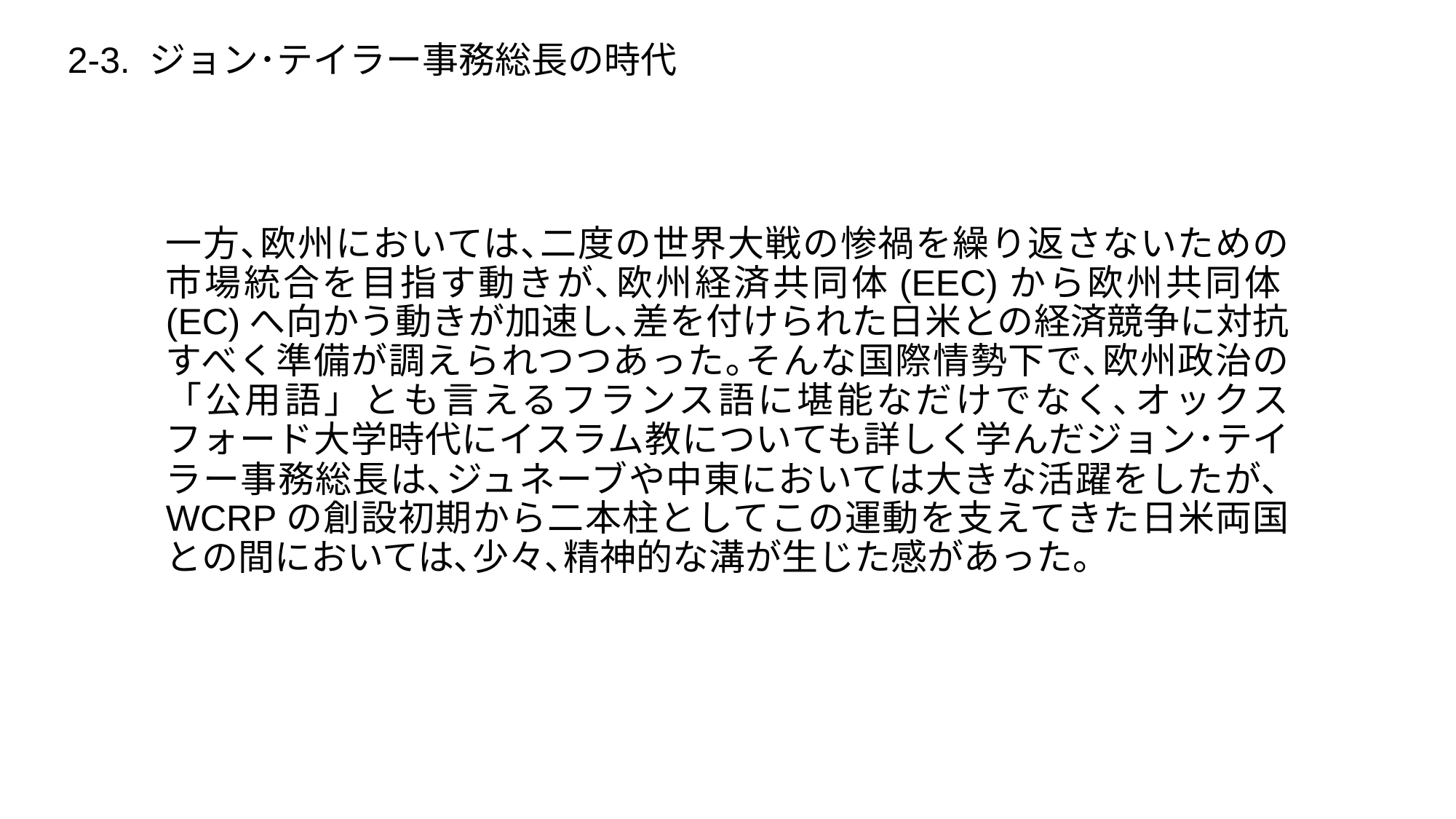

2-3. ジョン･テイラー事務総長の時代
一方､欧州においては､二度の世界大戦の惨禍を繰り返さないための市場統合を目指す動きが､欧州経済共同体(EEC)から欧州共同体(EC)へ向かう動きが加速し､差を付けられた日米との経済競争に対抗すべく準備が調えられつつあった｡そんな国際情勢下で､欧州政治の「公用語」とも言えるフランス語に堪能なだけでなく､オックスフォード大学時代にイスラム教についても詳しく学んだジョン･テイラー事務総長は､ジュネーブや中東においては大きな活躍をしたが､WCRPの創設初期から二本柱としてこの運動を支えてきた日米両国との間においては､少々､精神的な溝が生じた感があった。